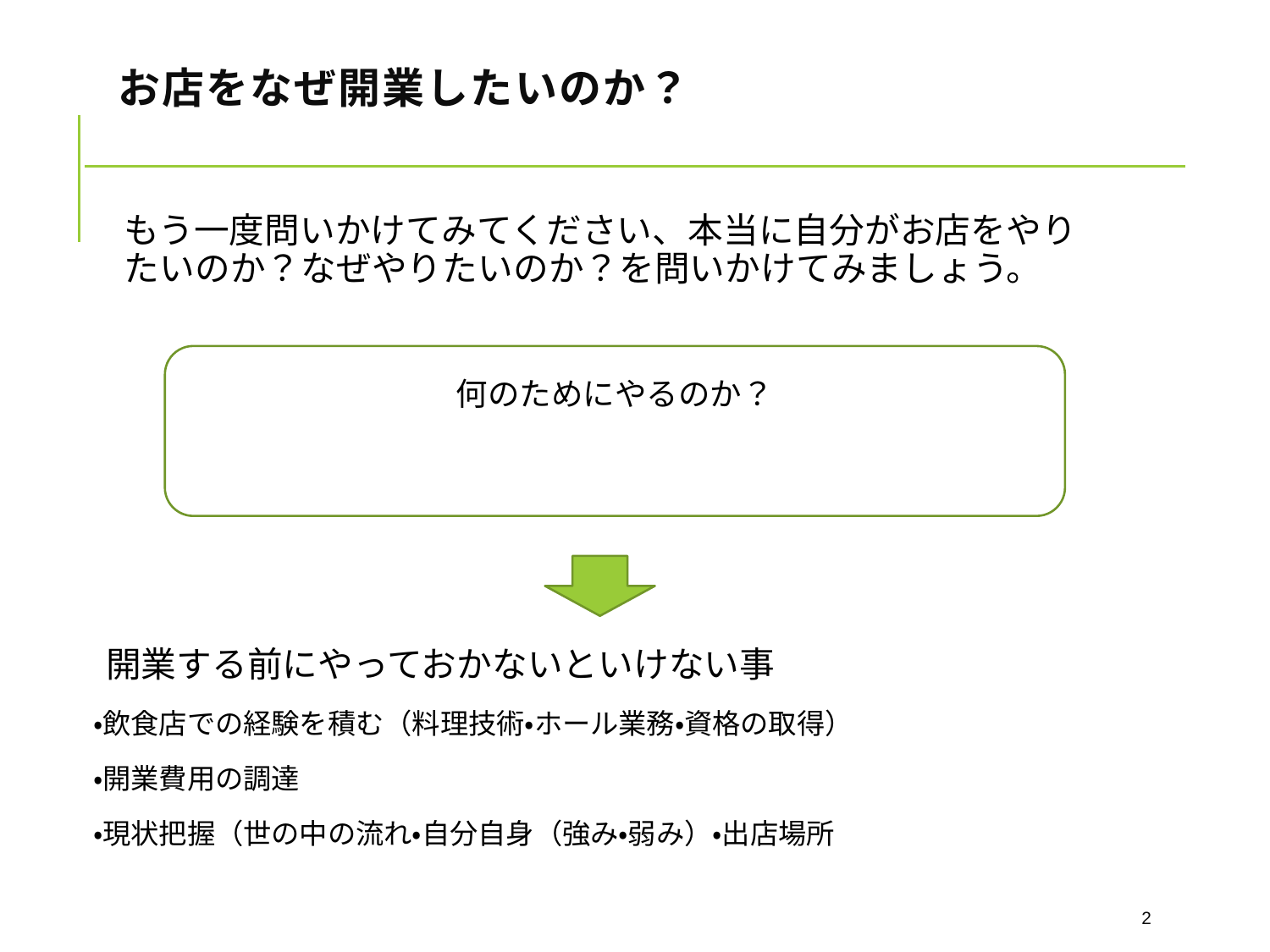

# お店をなぜ開業したいのか？
もう一度問いかけてみてください、本当に自分がお店をやりたいのか？なぜやりたいのか？を問いかけてみましょう。

何のためにやるのか？

開業する前にやっておかないといけない事
・飲食店での経験を積む（料理技術・ホール業務・資格の取得）
・開業費用の調達
・現状把握（世の中の流れ・自分自身（強み・弱み）・出店場所

2